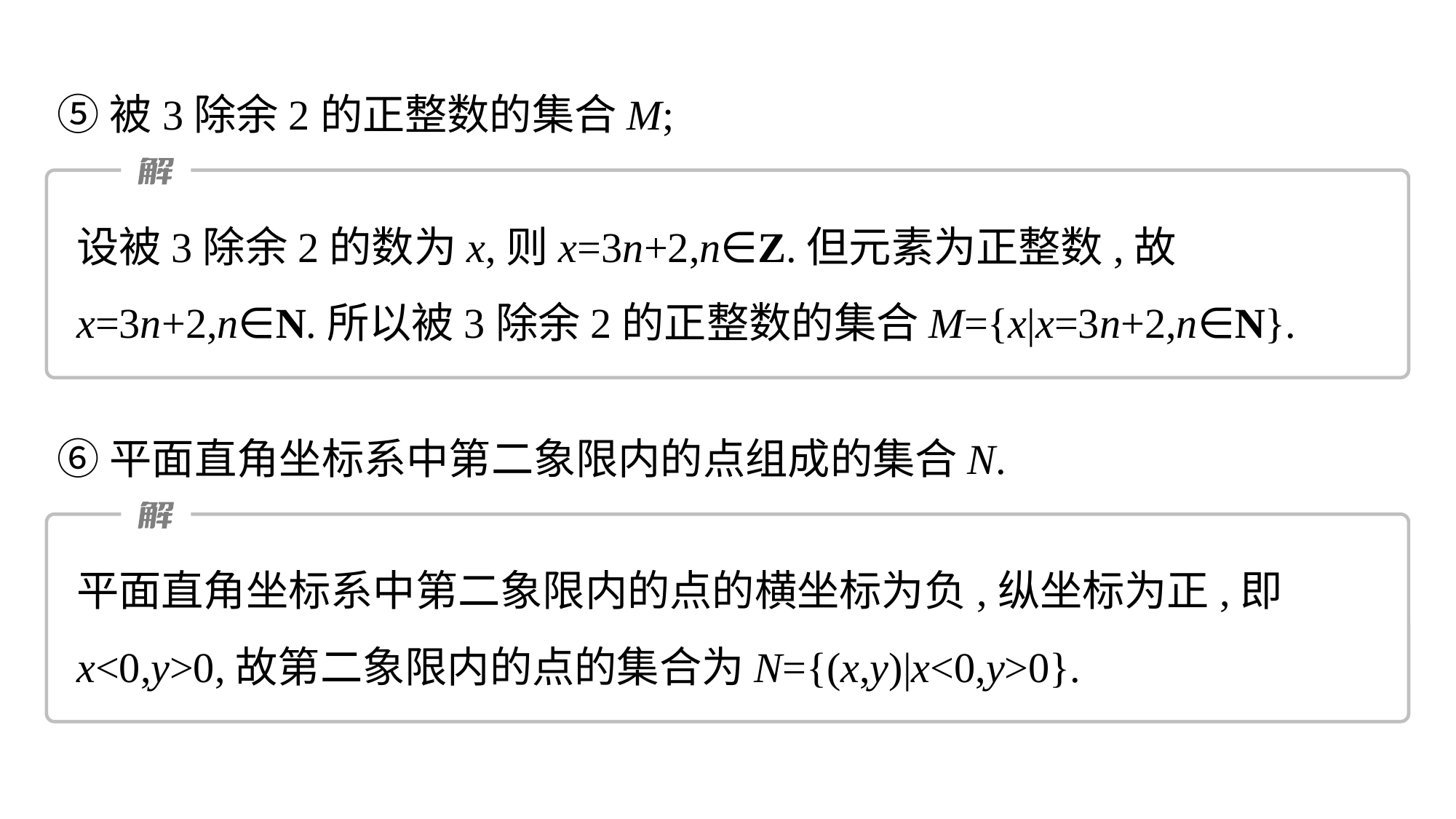

⑤被3除余2的正整数的集合M;

设被3除余2的数为x,则x=3n+2,n∈Z.但元素为正整数,故x=3n+2,n∈N.所以被3除余2的正整数的集合M={x|x=3n+2,n∈N}.
⑥平面直角坐标系中第二象限内的点组成的集合N.

平面直角坐标系中第二象限内的点的横坐标为负,纵坐标为正,即x<0,y>0,故第二象限内的点的集合为N={(x,y)|x<0,y>0}.